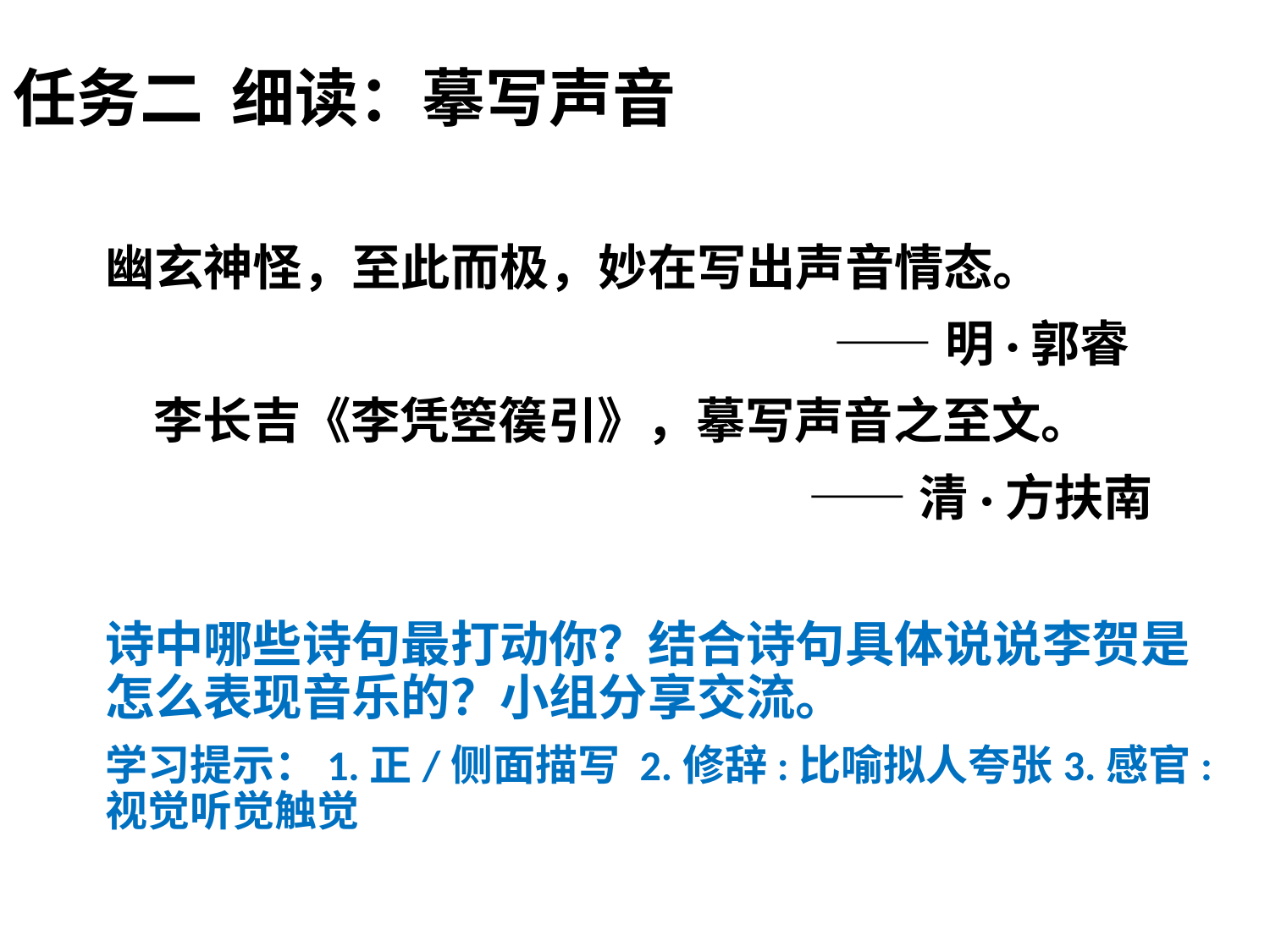

# 任务二  细读：摹写声音
幽玄神怪，至此而极，妙在写出声音情态。
                                                                 ——明·郭睿
李长吉《李凭箜篌引》，摹写声音之至文。
                                                          ——清·方扶南

诗中哪些诗句最打动你？结合诗句具体说说李贺是怎么表现音乐的？小组分享交流。
学习提示：1.正/侧面描写 2.修辞:比喻拟人夸张3.感官:视觉听觉触觉